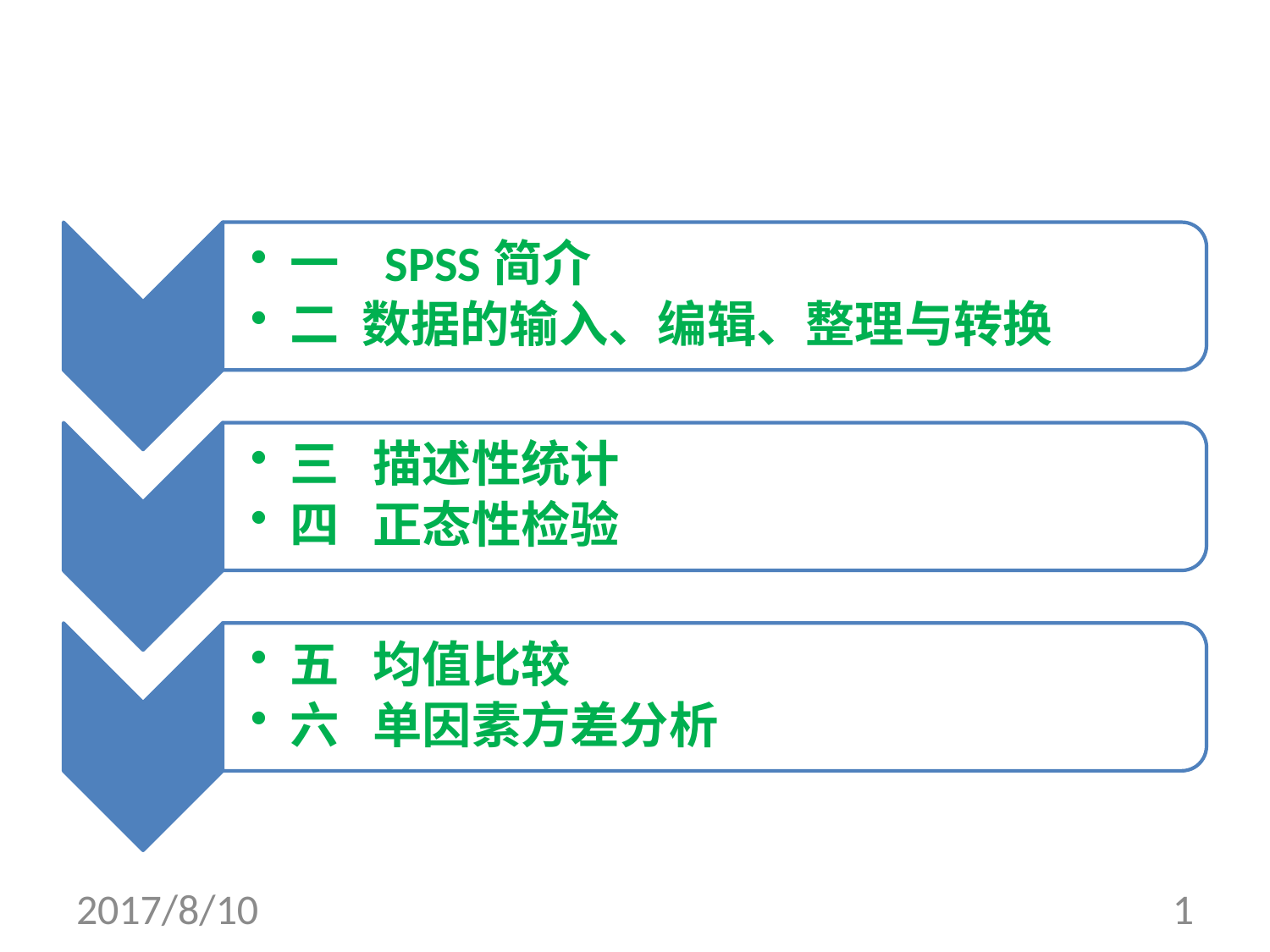

#

一   SPSS简介
二  数据的输入、编辑、整理与转换

三   描述性统计
四   正态性检验

五   均值比较
六   单因素方差分析
2017/8/10
1